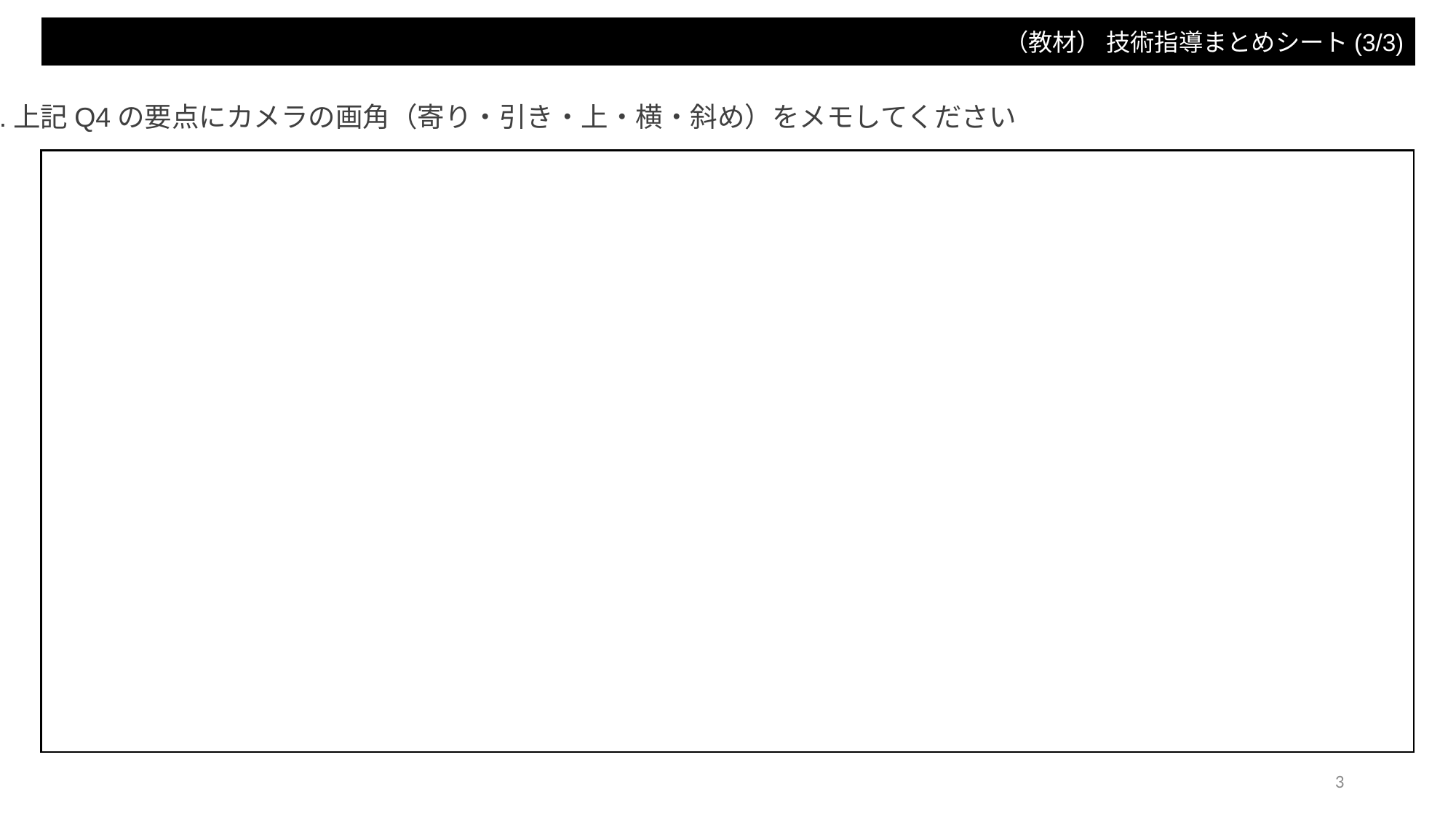

（教材） 技術指導まとめシート(3/3)
Q5.上記Q4の要点にカメラの画角（寄り・引き・上・横・斜め）をメモしてください

3